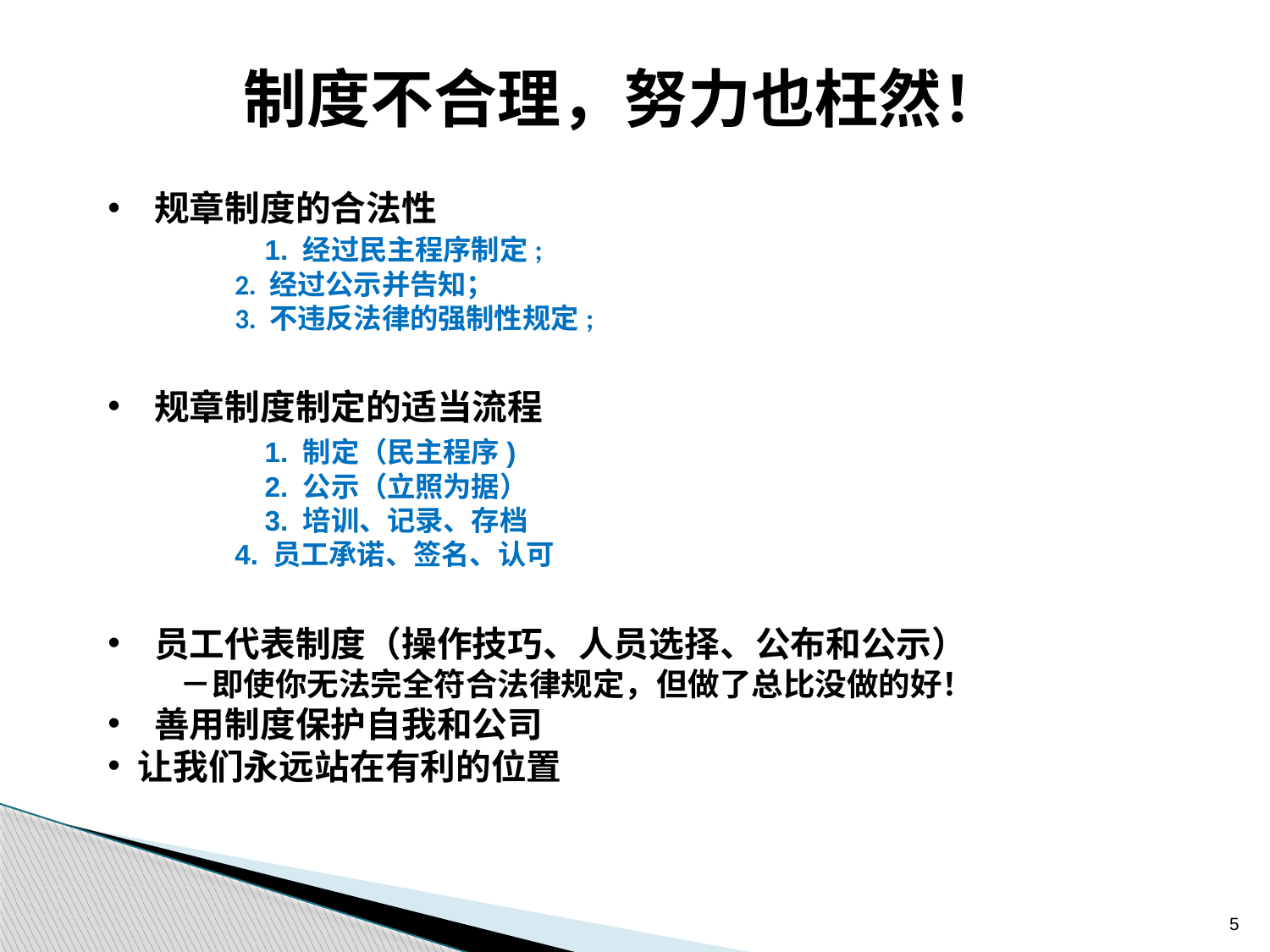

制度不合理，努力也枉然！
 规章制度的合法性
   	1. 经过民主程序制定;
  	2. 经过公示并告知；
 	3. 不违反法律的强制性规定;
 规章制度制定的适当流程
	1. 制定（民主程序)
	2. 公示（立照为据）
	3. 培训、记录、存档
	4. 员工承诺、签名、认可
 员工代表制度（操作技巧、人员选择、公布和公示）
         －即使你无法完全符合法律规定，但做了总比没做的好！
 善用制度保护自我和公司
让我们永远站在有利的位置
5